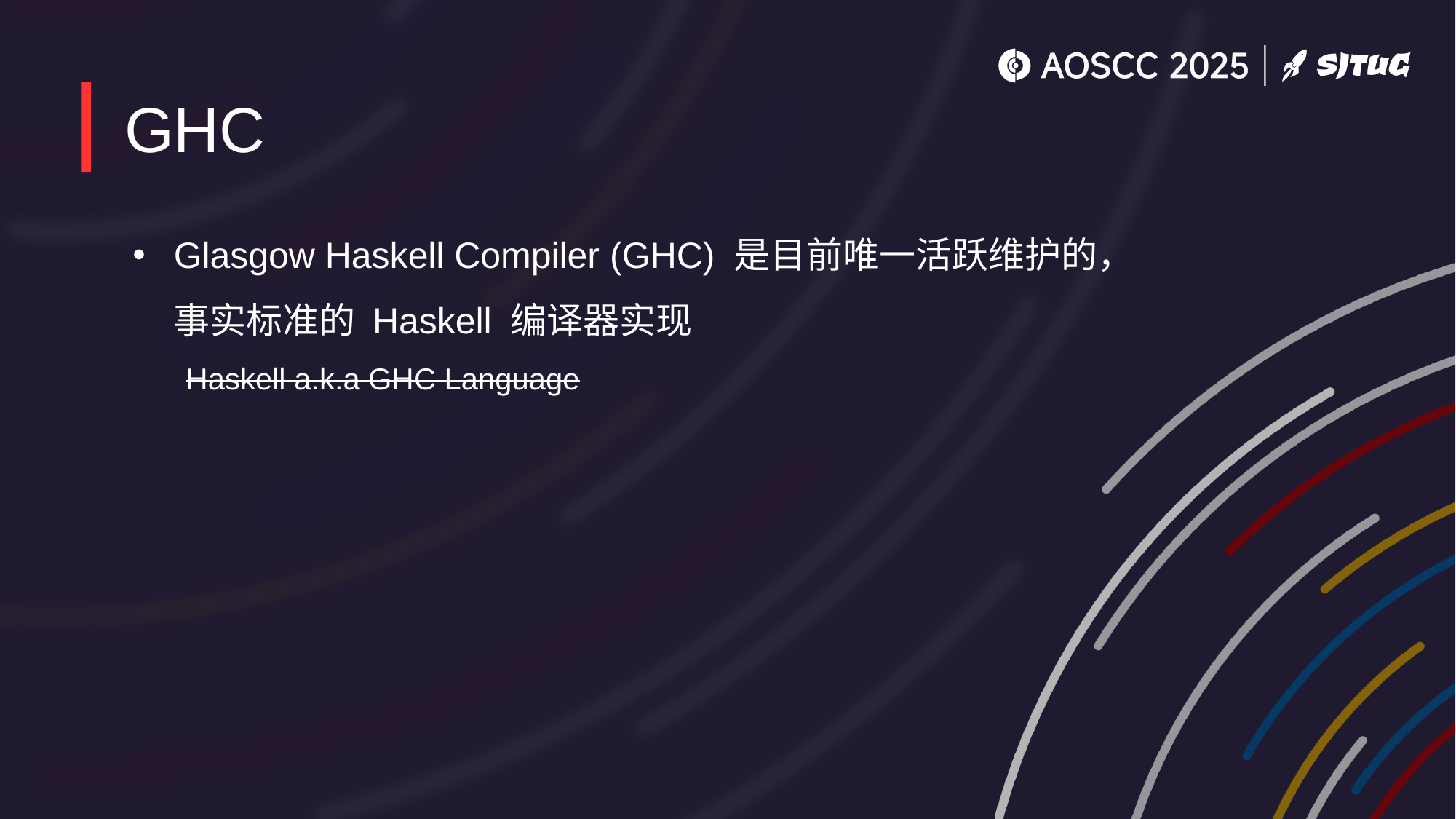

# GHC
Glasgow Haskell Compiler (GHC) 是目前唯一活跃维护的，事实标准的 Haskell 编译器实现
Haskell a.k.a GHC Language